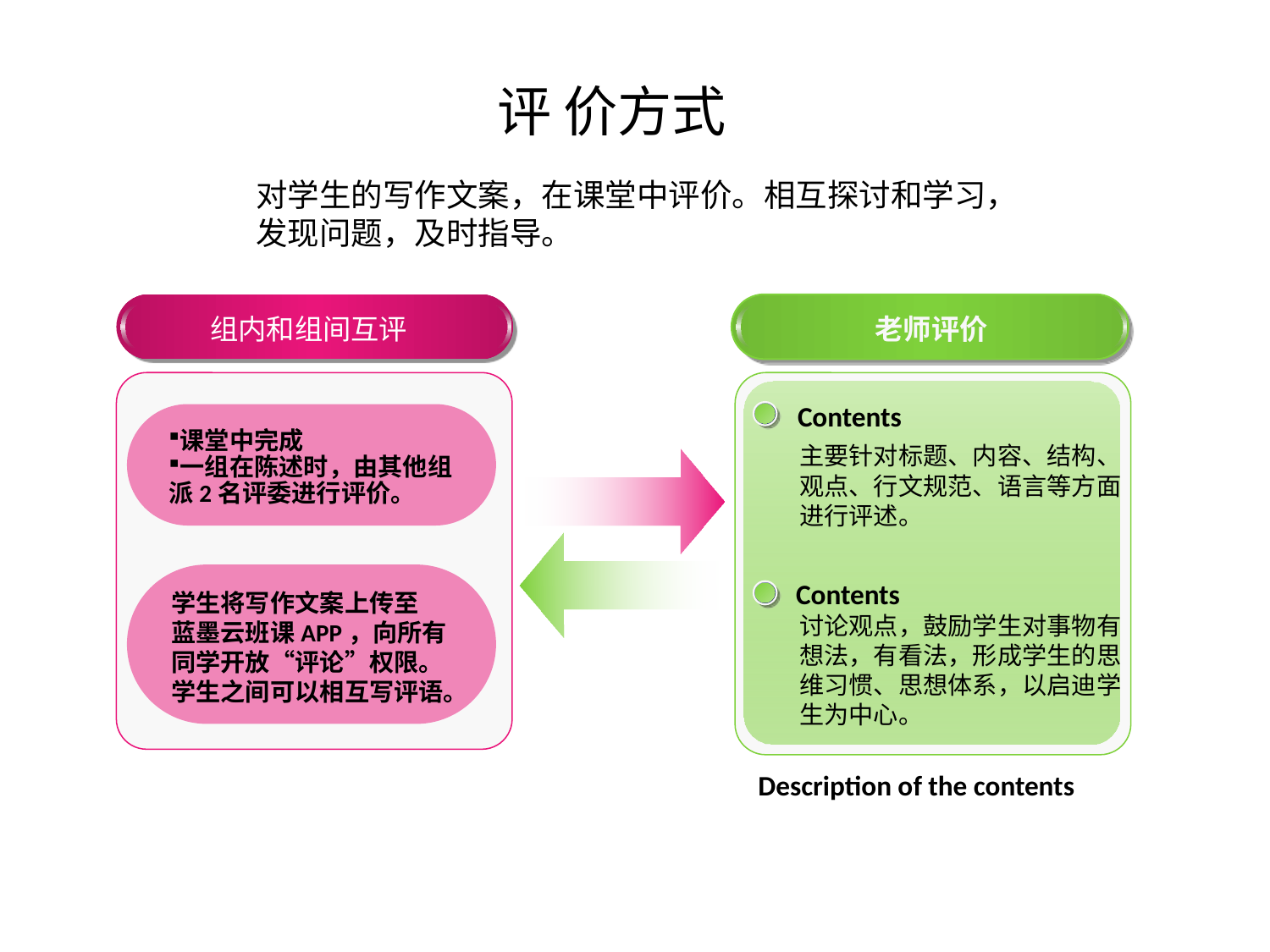

评 价方式
对学生的写作文案，在课堂中评价。相互探讨和学习，发现问题，及时指导。

组内和组间互评
老师评价

 Contents

课堂中完成
一组在陈述时，由其他组
派2名评委进行评价。
主要针对标题、内容、结构、观点、行文规范、语言等方面进行评述。

 Contents

学生将写作文案上传至
蓝墨云班课APP，向所有
同学开放“评论”权限。
学生之间可以相互写评语。
讨论观点，鼓励学生对事物有想法，有看法，形成学生的思维习惯、思想体系，以启迪学生为中心。
Description of the contents